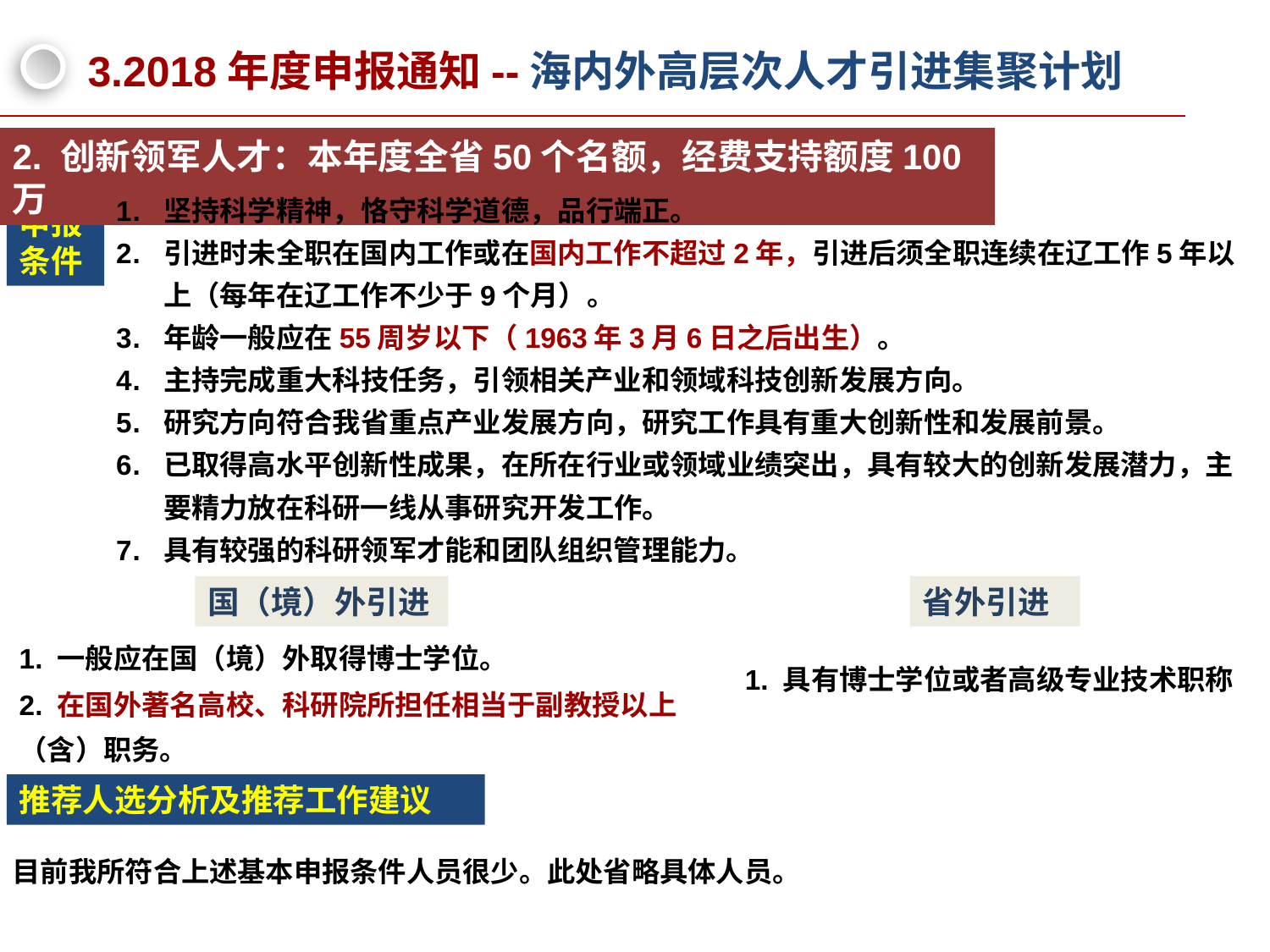

# 3.2018年度申报通知--海内外高层次人才引进集聚计划
2. 创新领军人才：本年度全省50个名额，经费支持额度100万
坚持科学精神，恪守科学道德，品行端正。
引进时未全职在国内工作或在国内工作不超过2年，引进后须全职连续在辽工作5年以上（每年在辽工作不少于9个月）。
年龄一般应在55周岁以下（1963年3月6日之后出生）。
主持完成重大科技任务，引领相关产业和领域科技创新发展方向。
研究方向符合我省重点产业发展方向，研究工作具有重大创新性和发展前景。
已取得高水平创新性成果，在所在行业或领域业绩突出，具有较大的创新发展潜力，主要精力放在科研一线从事研究开发工作。
具有较强的科研领军才能和团队组织管理能力。
申报条件
国（境）外引进
省外引进
1. 一般应在国（境）外取得博士学位。
2. 在国外著名高校、科研院所担任相当于副教授以上（含）职务。
1. 具有博士学位或者高级专业技术职称
推荐人选分析及推荐工作建议
目前我所符合上述基本申报条件人员很少。此处省略具体人员。